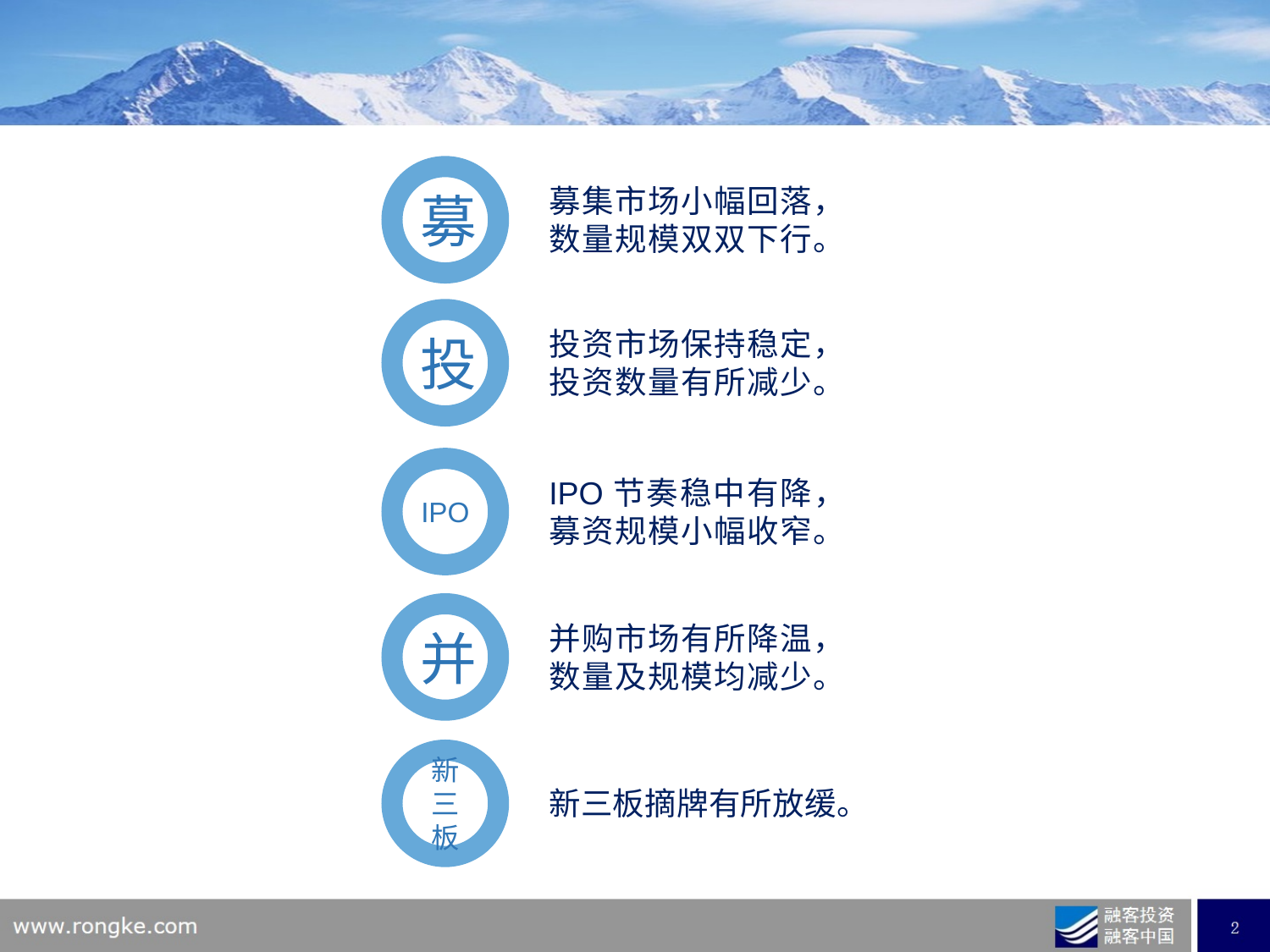

募
募集市场小幅回落，
数量规模双双下行。
投
投资市场保持稳定，
投资数量有所减少。
IPO
IPO节奏稳中有降，
募资规模小幅收窄。
并
并购市场有所降温，
数量及规模均减少。
新三板
新三板摘牌有所放缓。